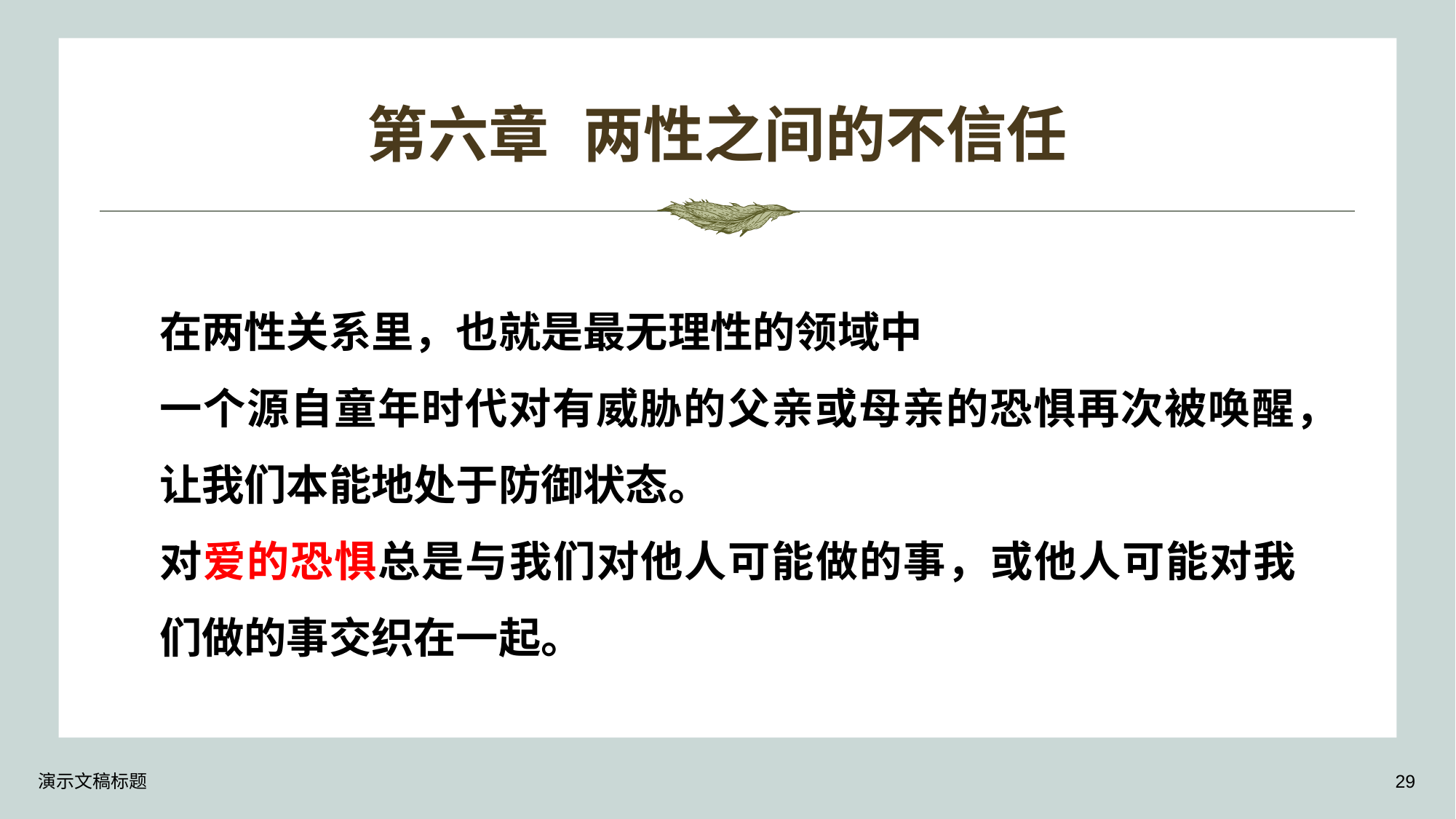

# 第六章  两性之间的不信任
在两性关系里，也就是最无理性的领域中
一个源自童年时代对有威胁的父亲或母亲的恐惧再次被唤醒，让我们本能地处于防御状态。
对爱的恐惧总是与我们对他人可能做的事，或他人可能对我们做的事交织在一起。
演示文稿标题
29